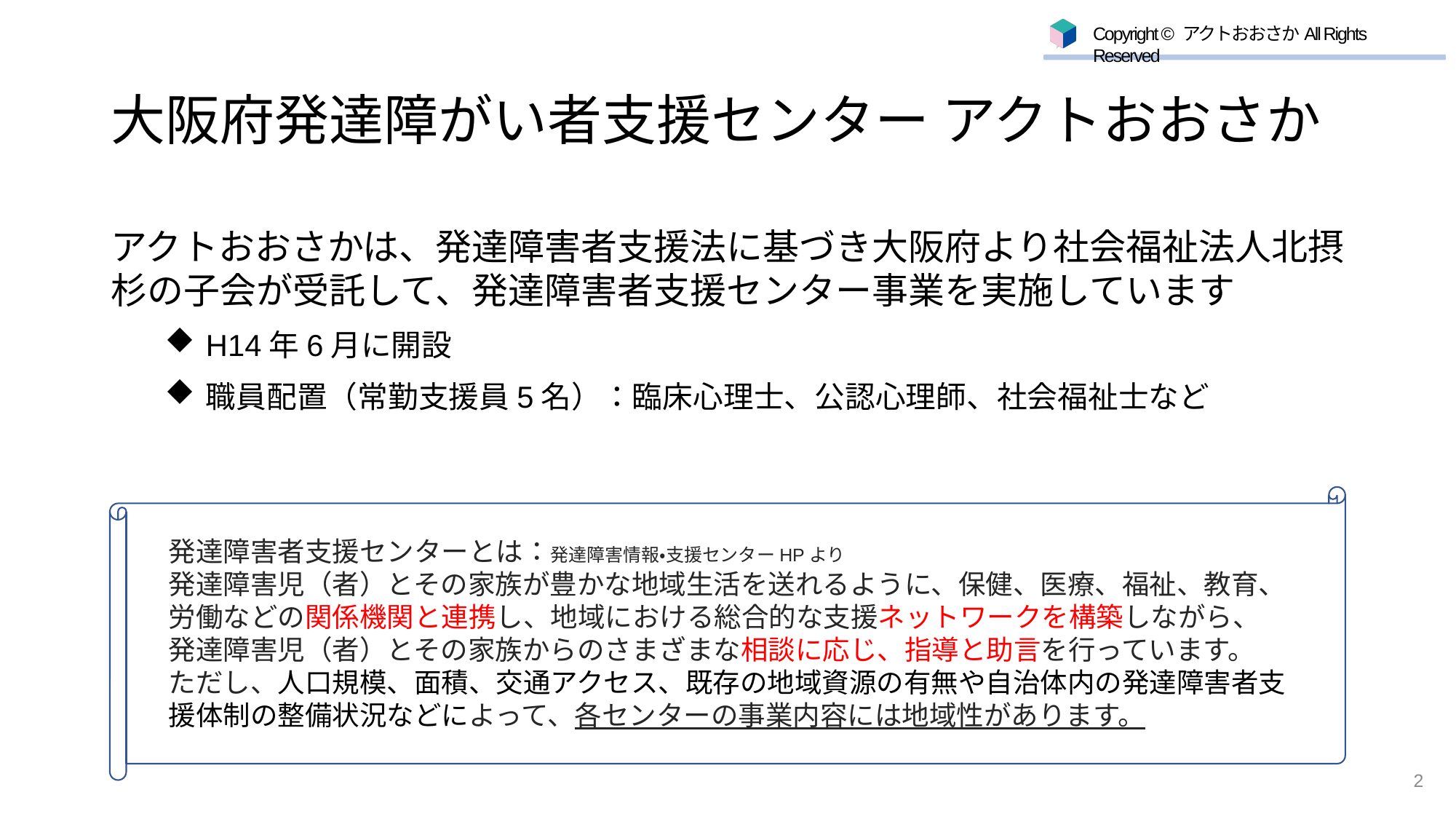

# 大阪府発達障がい者支援センター アクトおおさか
アクトおおさかは、発達障害者支援法に基づき大阪府より社会福祉法人北摂杉の子会が受託して、発達障害者支援センター事業を実施しています
H14年6月に開設
職員配置（常勤支援員5名）：臨床心理士、公認心理師、社会福祉士など

発達障害者支援センターとは：発達障害情報・支援センターHPより
発達障害児（者）とその家族が豊かな地域生活を送れるように、保健、医療、福祉、教育、労働などの関係機関と連携し、地域における総合的な支援ネットワークを構築しながら、発達障害児（者）とその家族からのさまざまな相談に応じ、指導と助言を行っています。
ただし、人口規模、面積、交通アクセス、既存の地域資源の有無や自治体内の発達障害者支援体制の整備状況などによって、各センターの事業内容には地域性があります。
2